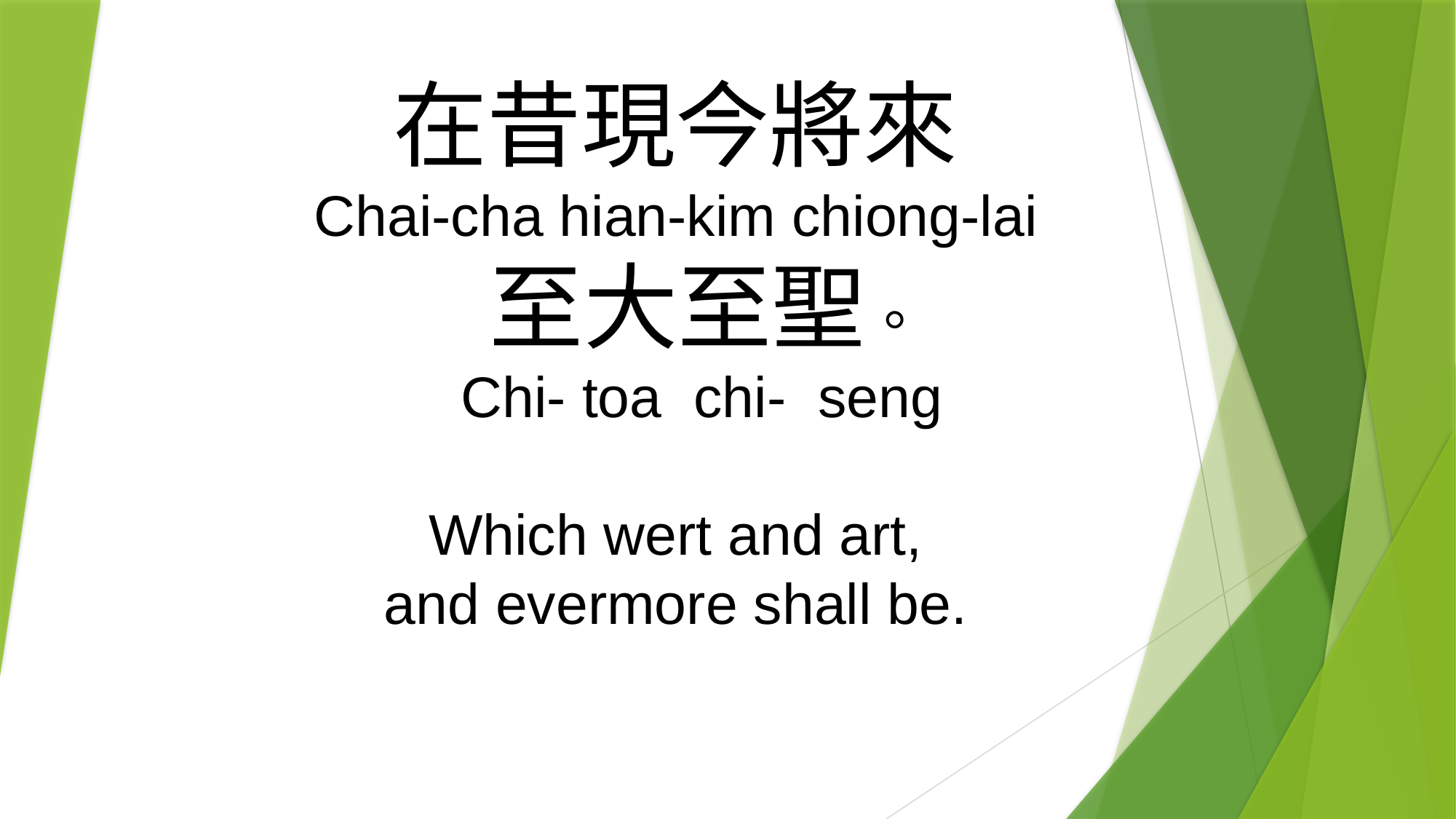

# 在昔現今將來 Chai-cha hian-kim chiong-lai 至大至聖。 Chi- toa  chi-  seng Which wert and art, and evermore shall be.